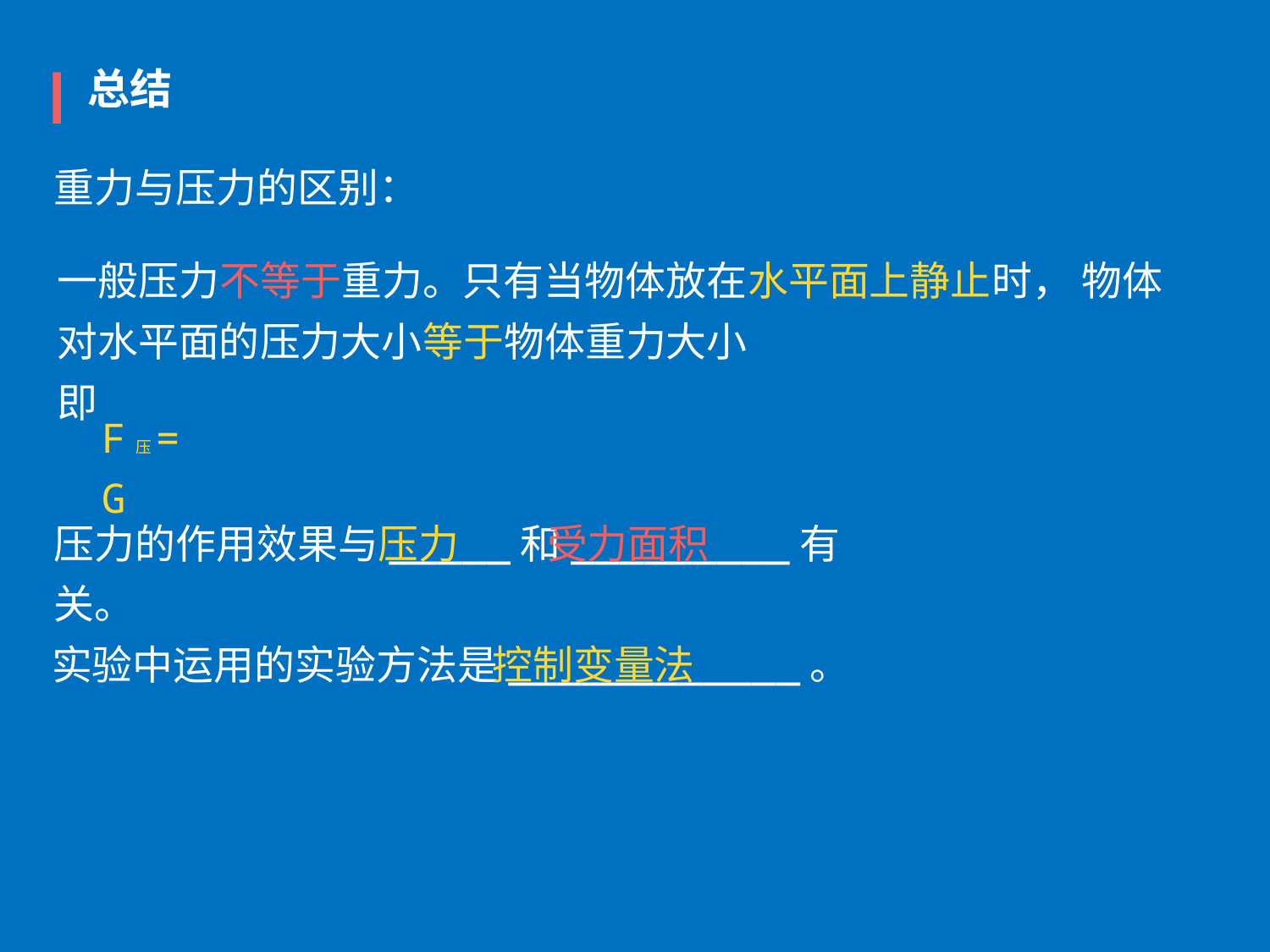

总结

重力与压力的区别：
一般压力不等于重力。只有当物体放在水平面上静止时， 物体对水平面的压力大小等于物体重力大小
即
F压= G
受力面积
压力的作用效果与_____和_________有关。
压力
实验中运用的实验方法是____________。
控制变量法